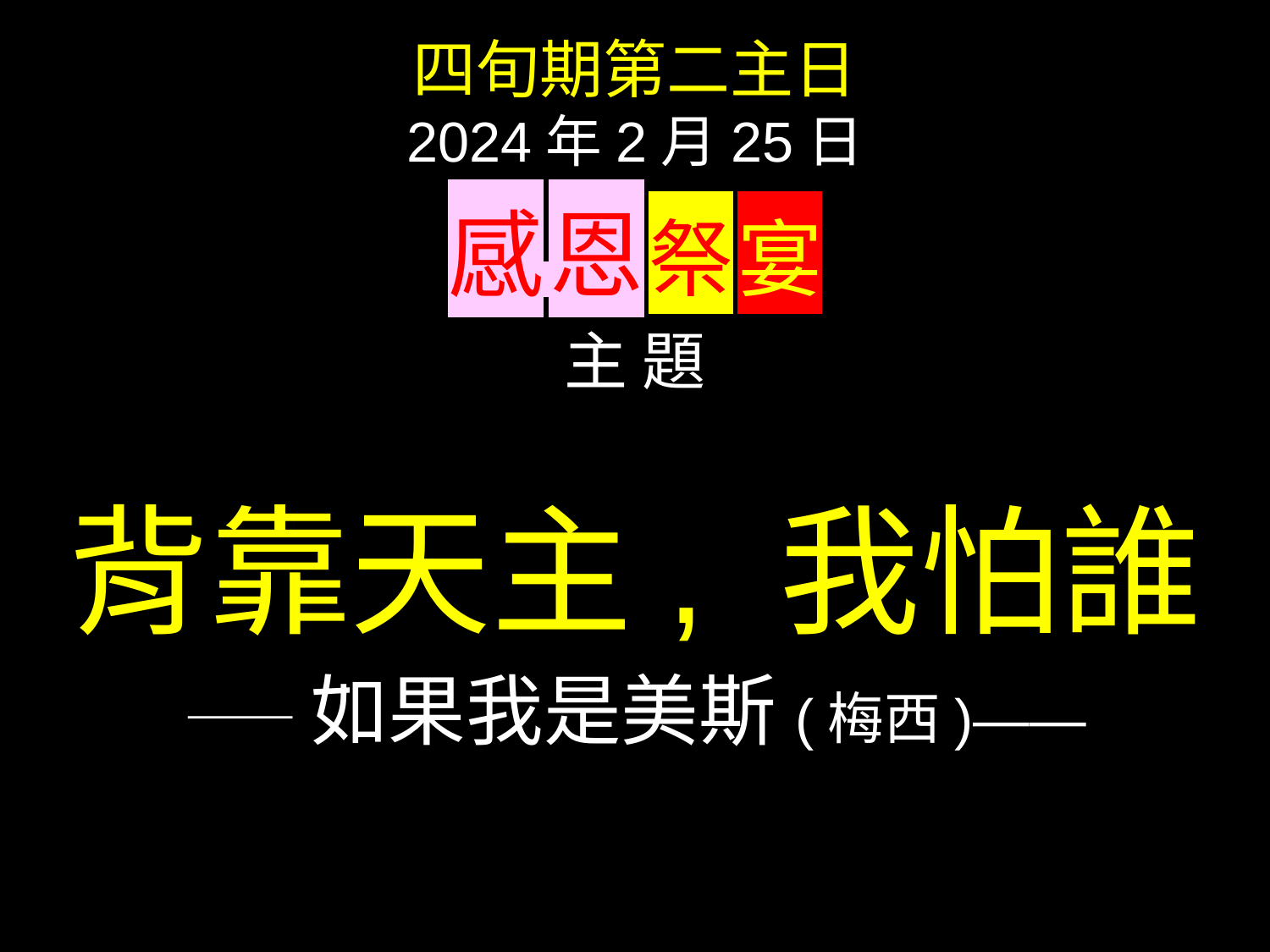

四旬期第二主日
2024年2月25日
感 恩 祭 宴

主 題

背靠天主, 我怕誰
——如果我是美斯(梅西)——